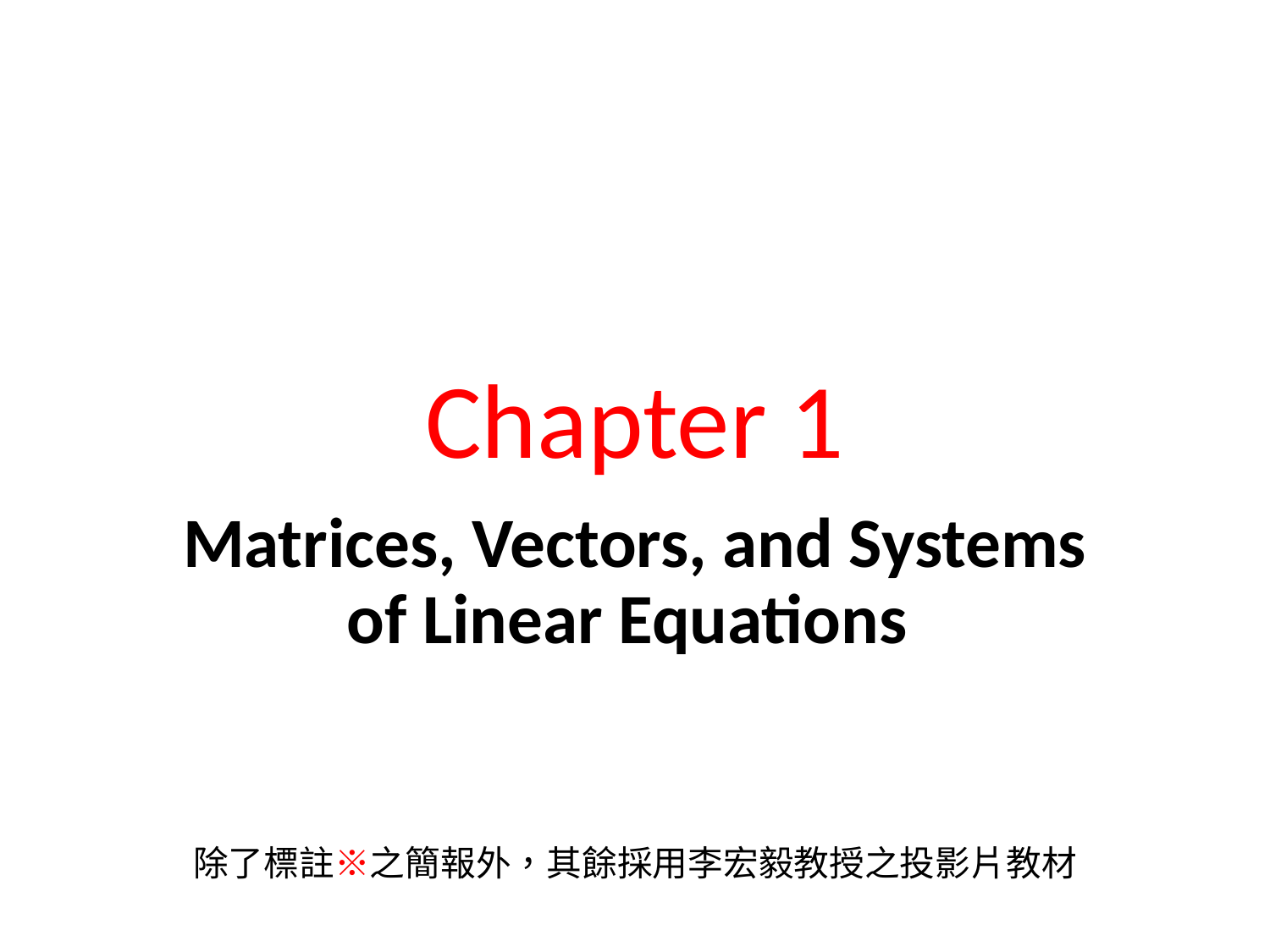

# Chapter 1
Matrices, Vectors, and Systems of Linear Equations

除了標註※之簡報外，其餘採用李宏毅教授之投影片教材